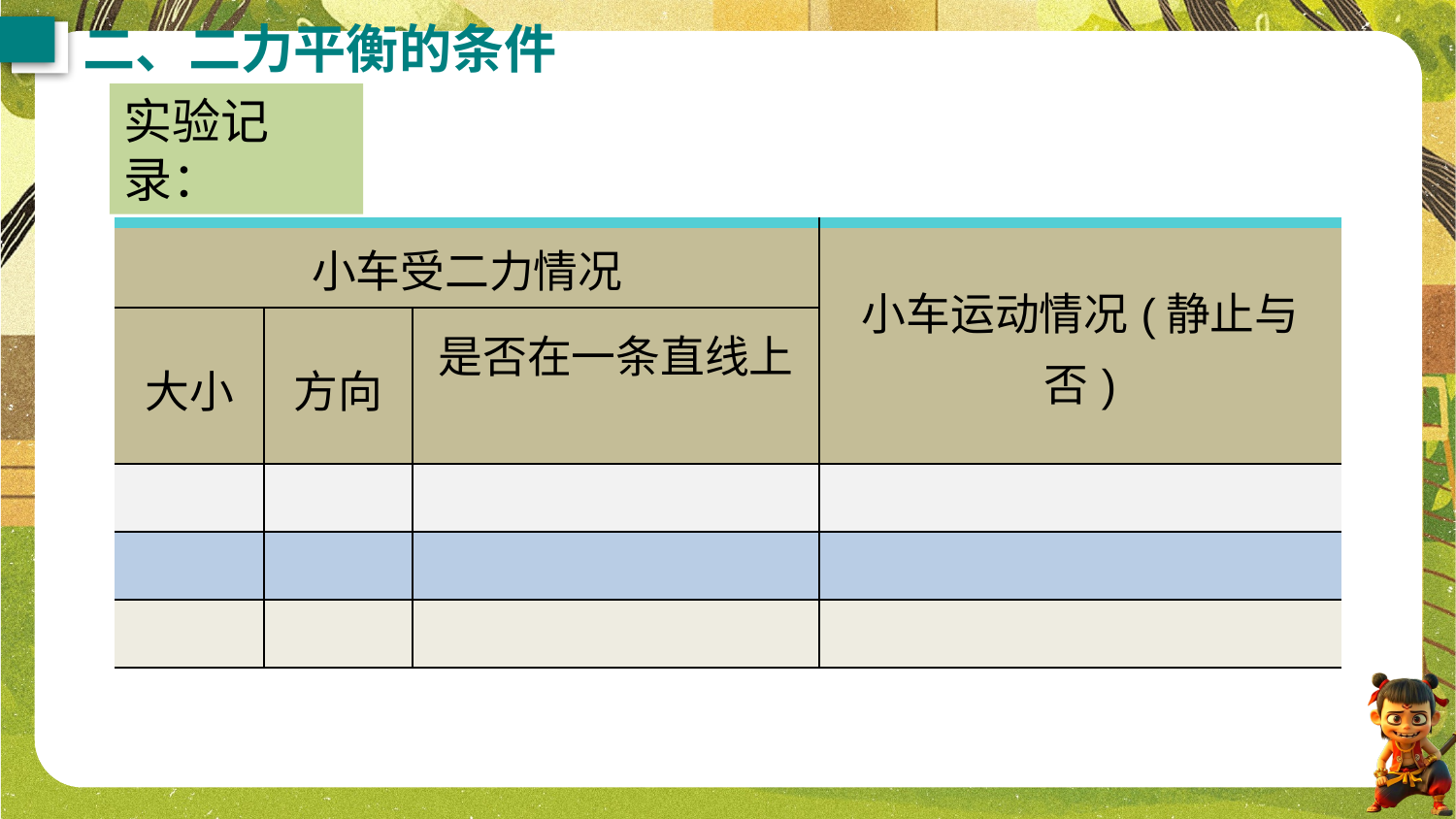

二、二力平衡的条件

实验记录：
| 小车受二力情况 |  |  | 小车运动情况(静止与否) |
| --- | --- | --- | --- |
| 大小 | 方向 | 是否在一条直线上 |  |
|  |  |  |  |
|  |  |  |  |
|  |  |  |  |